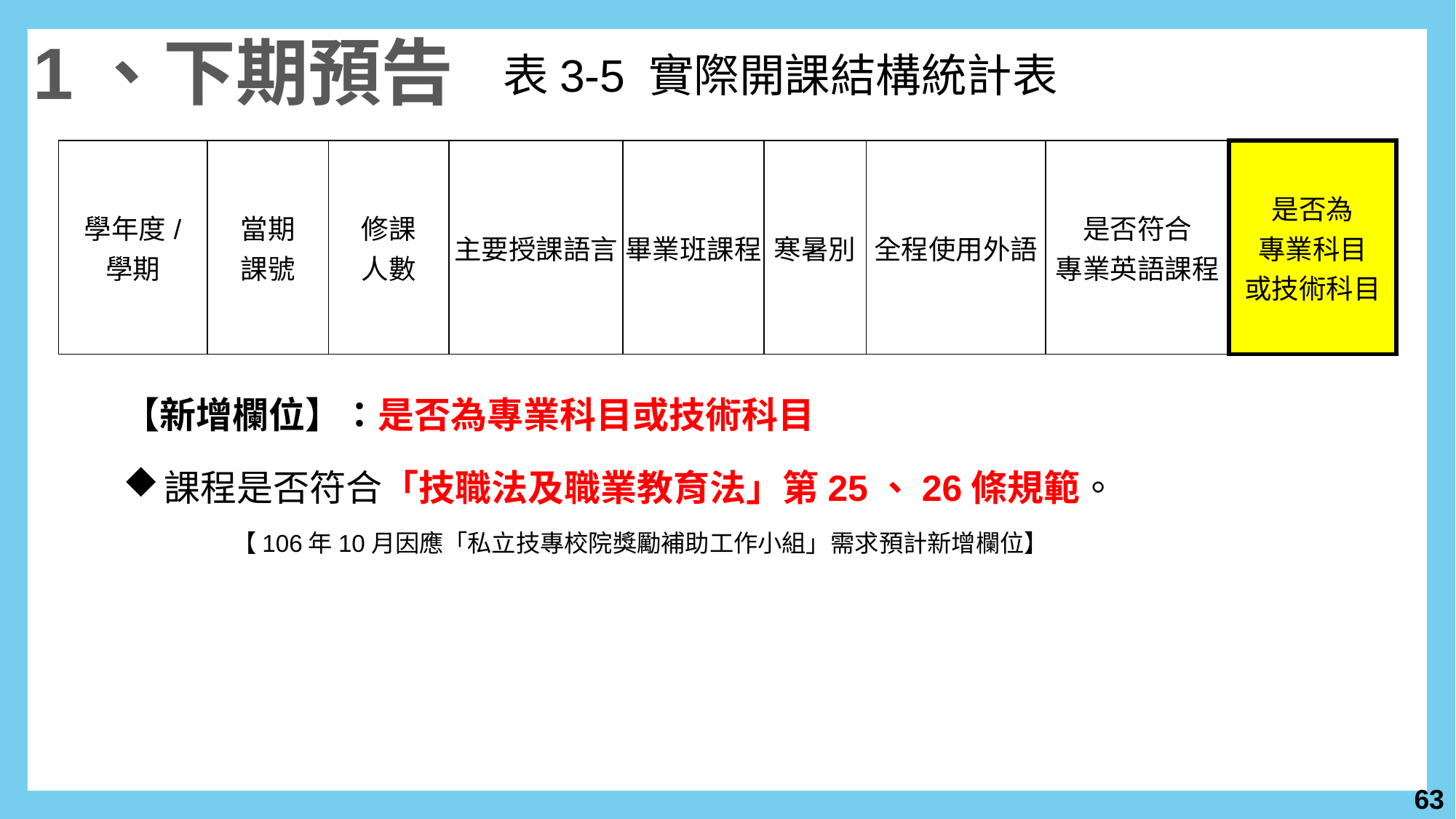

1、下期預告
表3-5 實際開課結構統計表

| 學年度/ 學期 | 當期 課號 | 修課 人數 | 主要授課語言 | 畢業班課程 | 寒暑別 | 全程使用外語 | 是否符合 專業英語課程 | 是否為 專業科目 或技術科目 |
| --- | --- | --- | --- | --- | --- | --- | --- | --- |
【新增欄位】：是否為專業科目或技術科目
課程是否符合「技職法及職業教育法」第25、26條規範。
	【106年10月因應「私立技專校院獎勵補助工作小組」需求預計新增欄位】
63